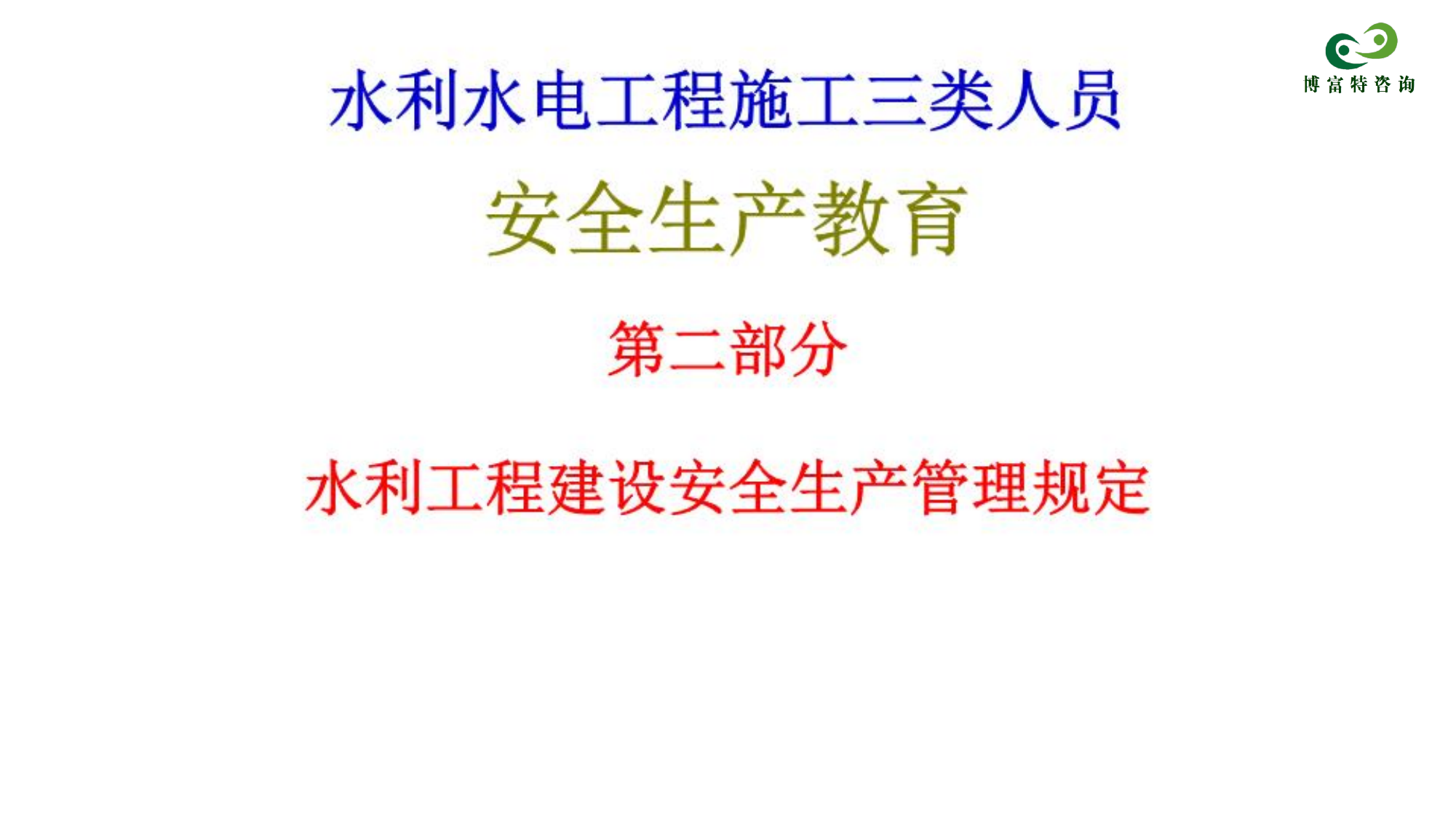

水利水电工程施工三类人员

安全生产教育

第二部分

水利工程建设安全生产管理规定